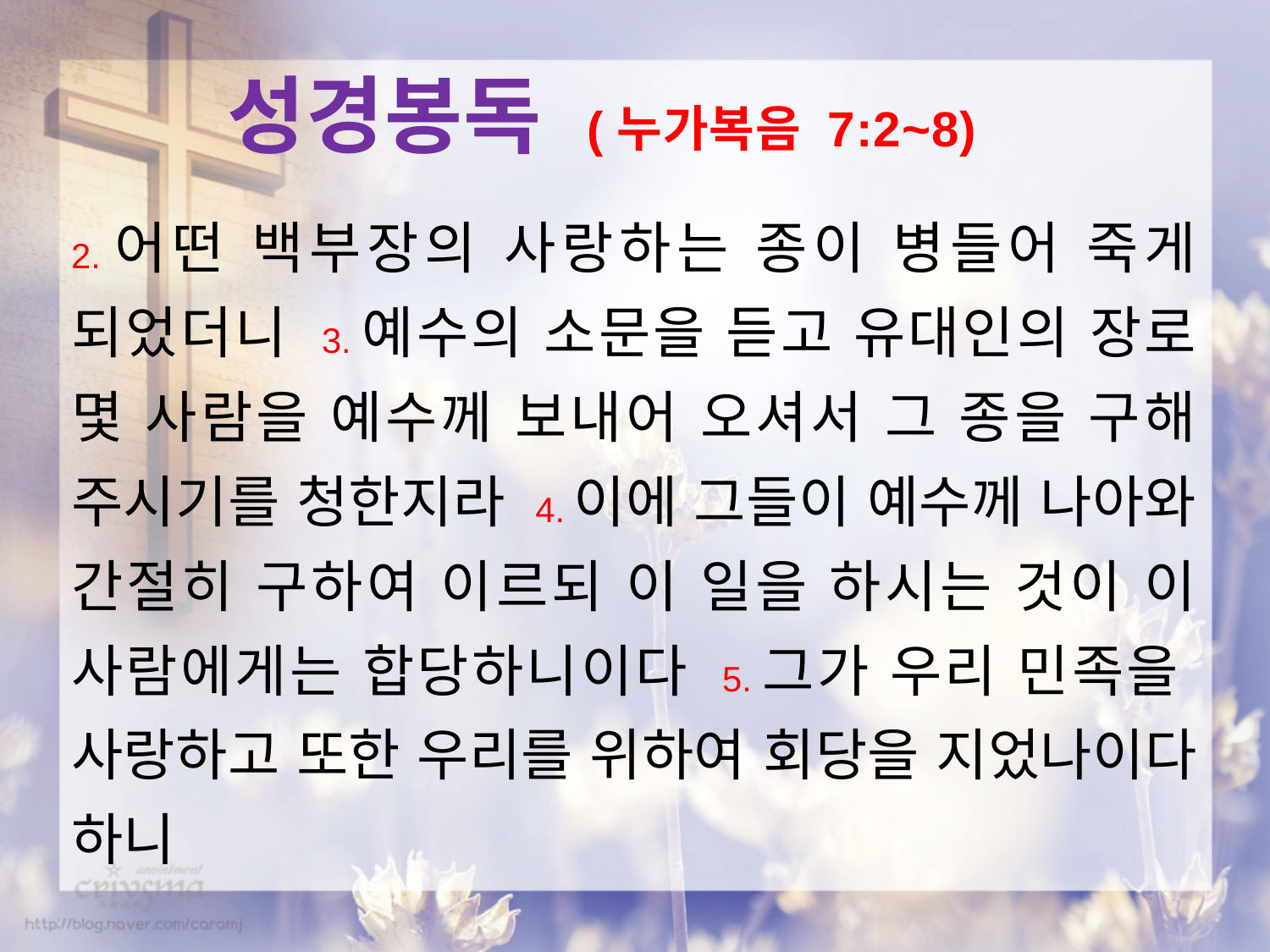

성경봉독 (누가복음 7:2~8)
2.어떤 백부장의 사랑하는 종이 병들어 죽게 되었더니 3.예수의 소문을 듣고 유대인의 장로 몇 사람을 예수께 보내어 오셔서 그 종을 구해 주시기를 청한지라 4.이에 그들이 예수께 나아와 간절히 구하여 이르되 이 일을 하시는 것이 이 사람에게는 합당하니이다 5.그가 우리 민족을 사랑하고 또한 우리를 위하여 회당을 지었나이다 하니